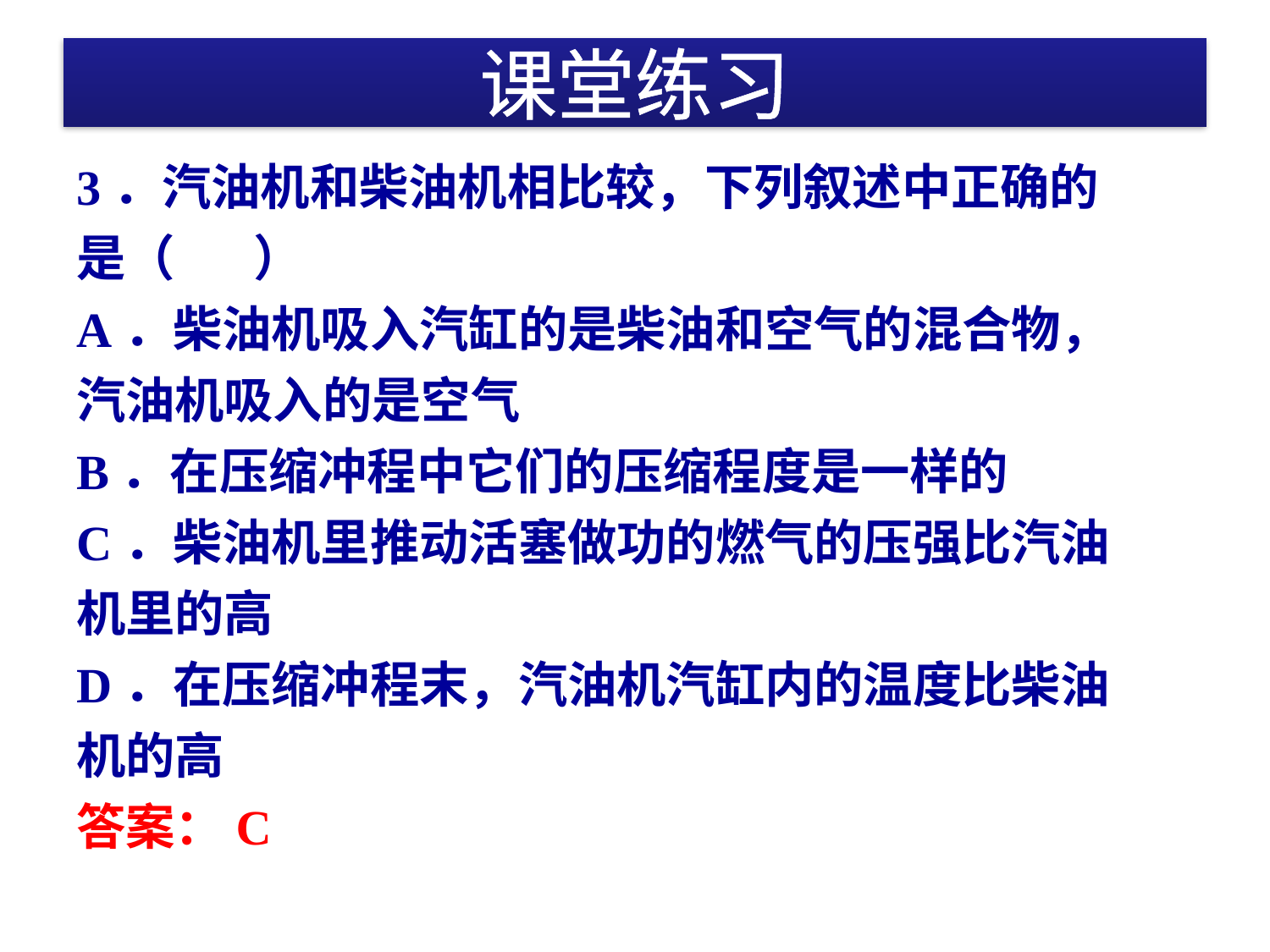

# 课堂练习
3．汽油机和柴油机相比较，下列叙述中正确的是（       ）
A．柴油机吸入汽缸的是柴油和空气的混合物，汽油机吸入的是空气
B．在压缩冲程中它们的压缩程度是一样的
C．柴油机里推动活塞做功的燃气的压强比汽油机里的高
D．在压缩冲程末，汽油机汽缸内的温度比柴油机的高
答案：C